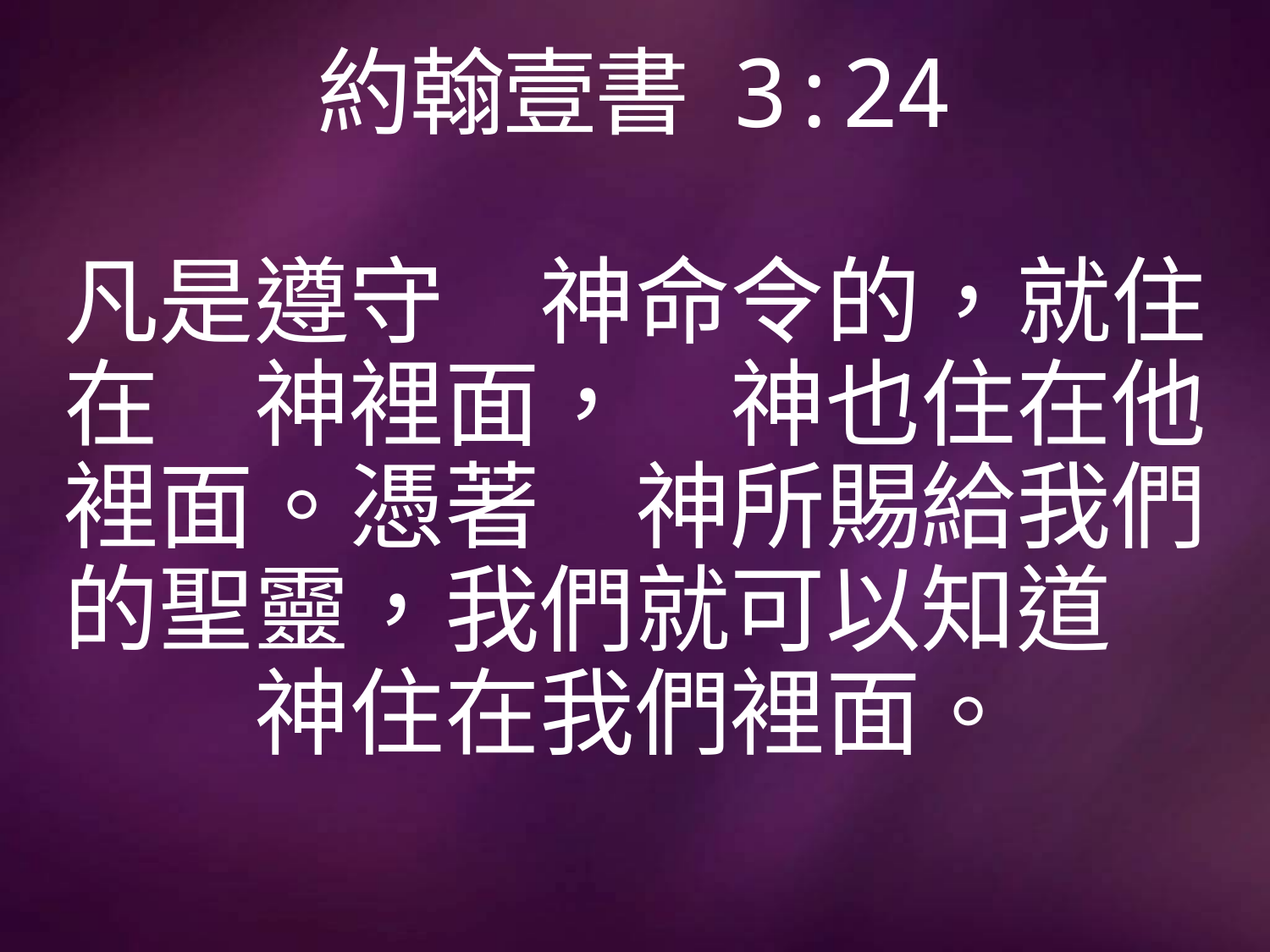

# 約翰壹書 3:24
凡是遵守　神命令的，就住在　神裡面，　神也住在他裡面。憑著　神所賜給我們的聖靈，我們就可以知道　神住在我們裡面。